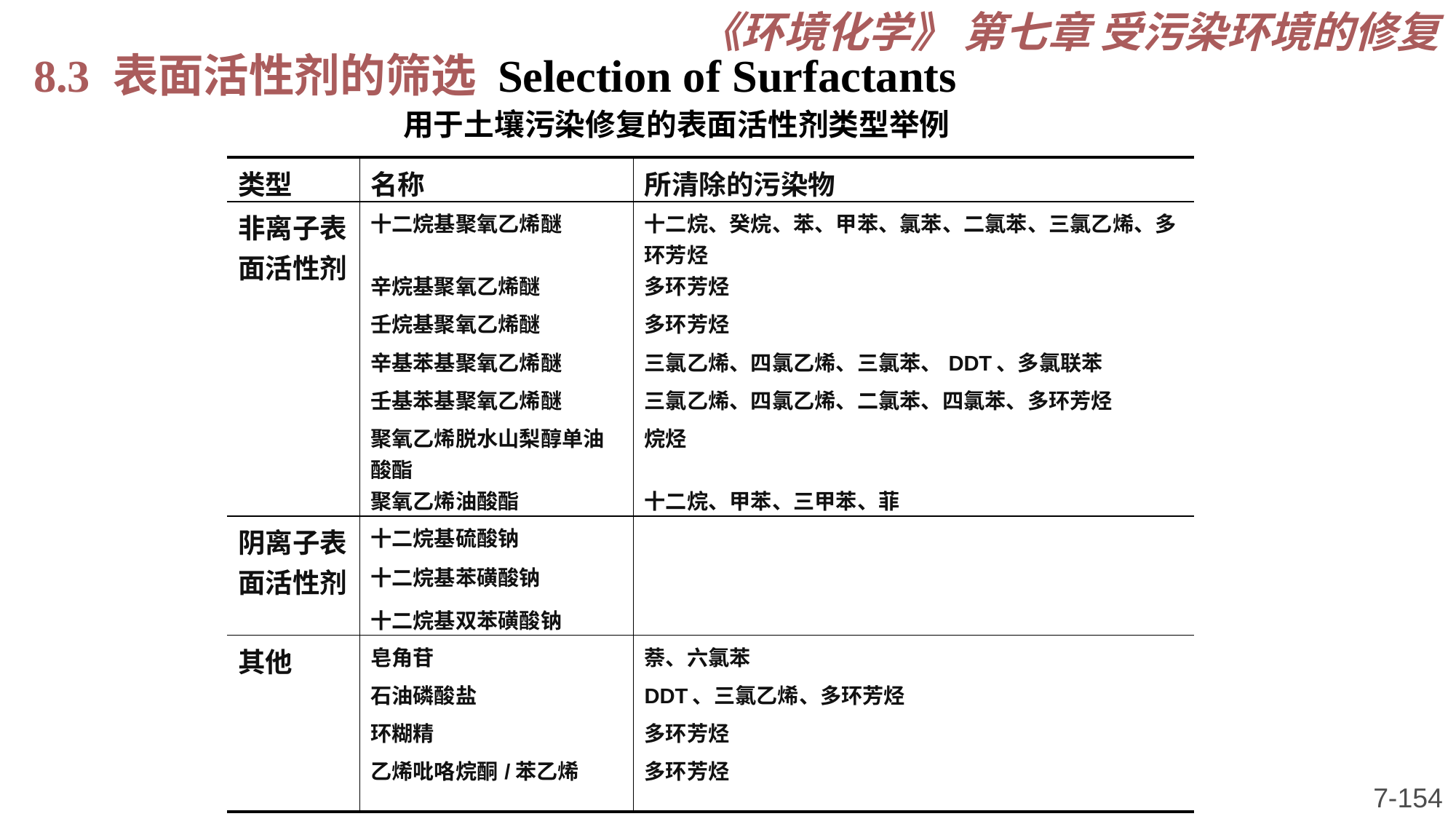

《环境化学》 第七章 受污染环境的修复
8.3 表面活性剂的筛选 Selection of Surfactants
用于土壤污染修复的表面活性剂类型举例
| 类型 | 名称 | 所清除的污染物 |
| --- | --- | --- |
| 非离子表面活性剂 | 十二烷基聚氧乙烯醚 | 十二烷、癸烷、苯、甲苯、氯苯、二氯苯、三氯乙烯、多环芳烃 |
|  | 辛烷基聚氧乙烯醚 | 多环芳烃 |
|  | 壬烷基聚氧乙烯醚 | 多环芳烃 |
|  | 辛基苯基聚氧乙烯醚 | 三氯乙烯、四氯乙烯、三氯苯、DDT、多氯联苯 |
|  | 壬基苯基聚氧乙烯醚 | 三氯乙烯、四氯乙烯、二氯苯、四氯苯、多环芳烃 |
|  | 聚氧乙烯脱水山梨醇单油酸酯 | 烷烃 |
|  | 聚氧乙烯油酸酯 | 十二烷、甲苯、三甲苯、菲 |
| 阴离子表面活性剂 | 十二烷基硫酸钠 |  |
|  | 十二烷基苯磺酸钠 |  |
|  | 十二烷基双苯磺酸钠 |  |
| 其他 | 皂角苷 | 萘、六氯苯 |
|  | 石油磷酸盐 | DDT、三氯乙烯、多环芳烃 |
|  | 环糊精 | 多环芳烃 |
|  | 乙烯吡咯烷酮/苯乙烯 | 多环芳烃 |
7-154